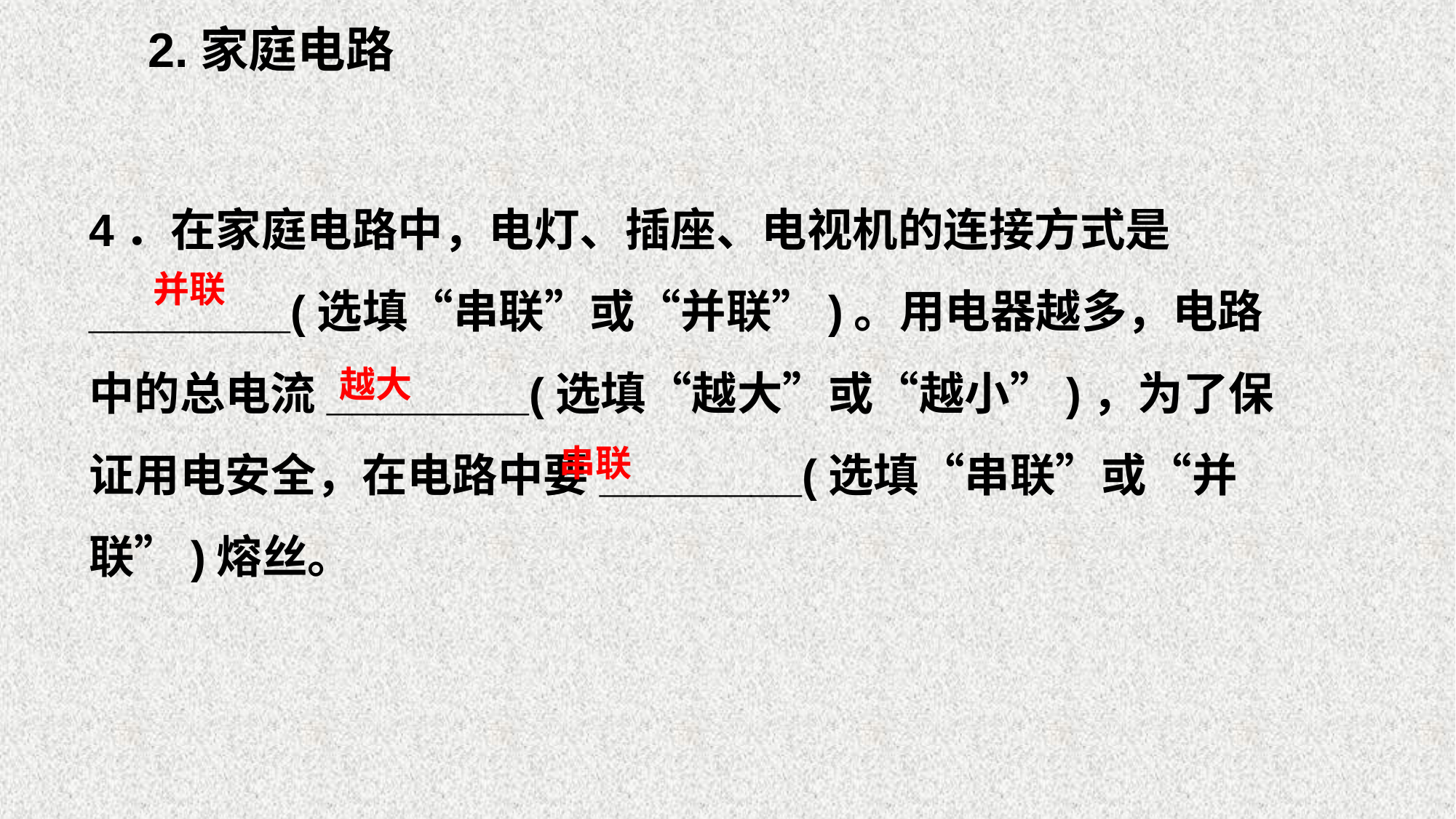

2.家庭电路
4．在家庭电路中，电灯、插座、电视机的连接方式是________(选填“串联”或“并联”)。用电器越多，电路中的总电流________(选填“越大”或“越小”)，为了保证用电安全，在电路中要________(选填“串联”或“并联”)熔丝。
并联
越大
串联